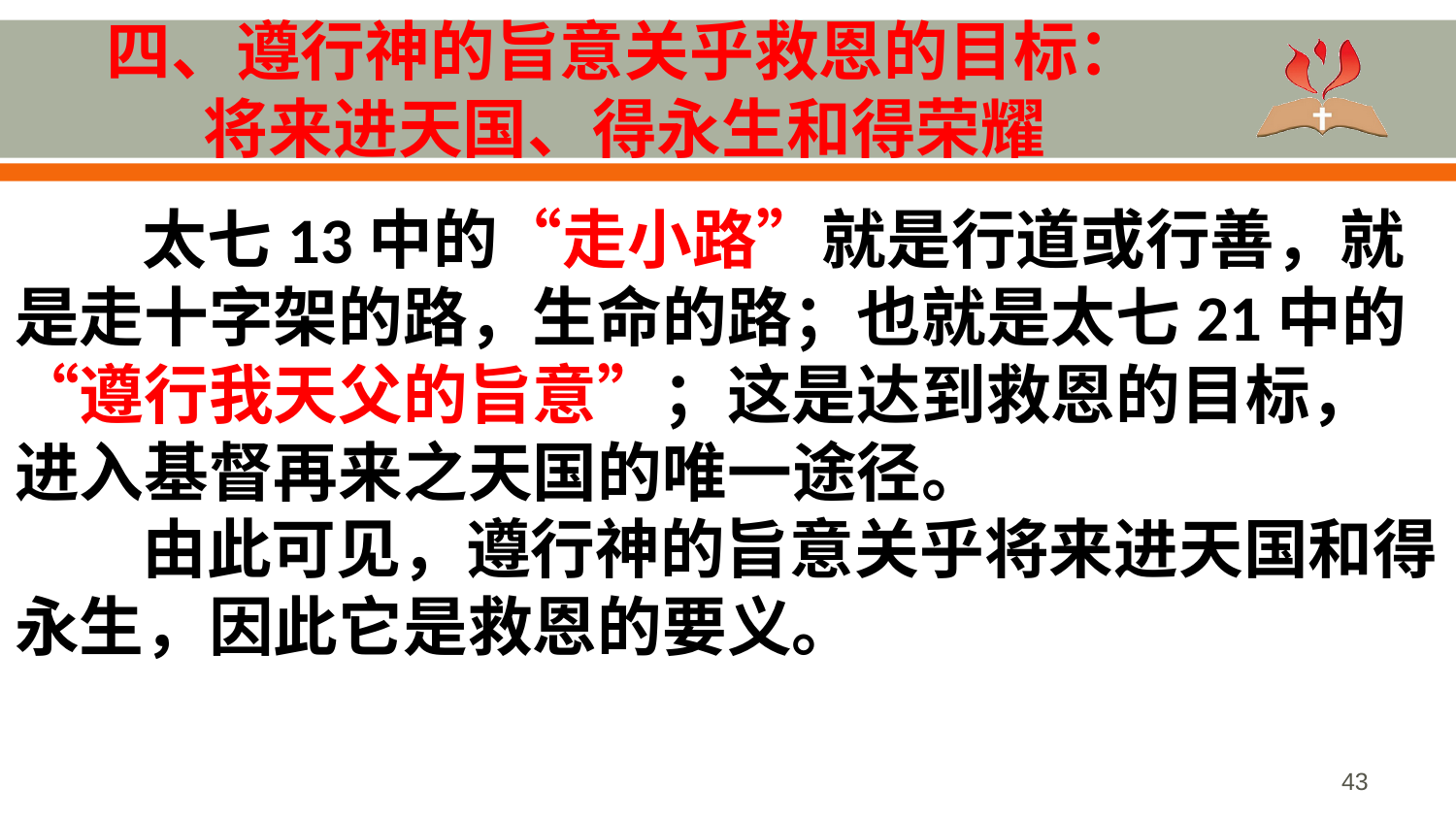

# 四、遵行神的旨意关乎救恩的目标： 将来进天国、得永生和得荣耀
太七13中的“走小路”就是行道或行善，就是走十字架的路，生命的路；也就是太七21中的“遵行我天父的旨意”；这是达到救恩的目标，进入基督再来之天国的唯一途径。
由此可见，遵行神的旨意关乎将来进天国和得永生，因此它是救恩的要义。

43